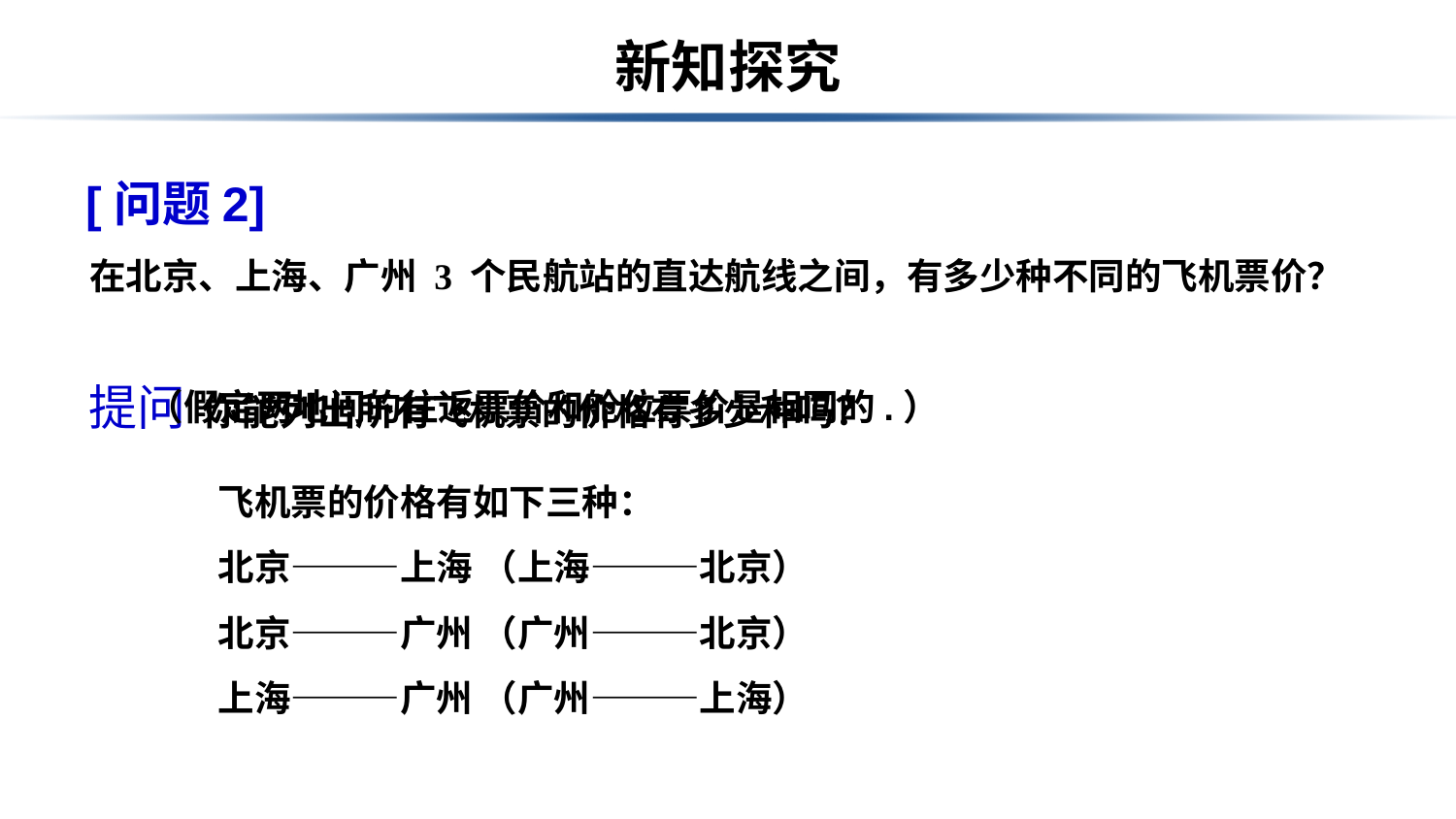

# 新知探究
    [问题2]
      在北京、上海、广州 3 个民航站的直达航线之间，有多少种不同的飞机票价？
             （假定两地间的往返票价和舱位票价是相同的.）
提问  你能列出所有飞机票的价格有多少种吗？
飞机票的价格有如下三种：
北京———上海 （上海———北京）
北京———广州 （广州———北京）
上海———广州 （广州———上海）